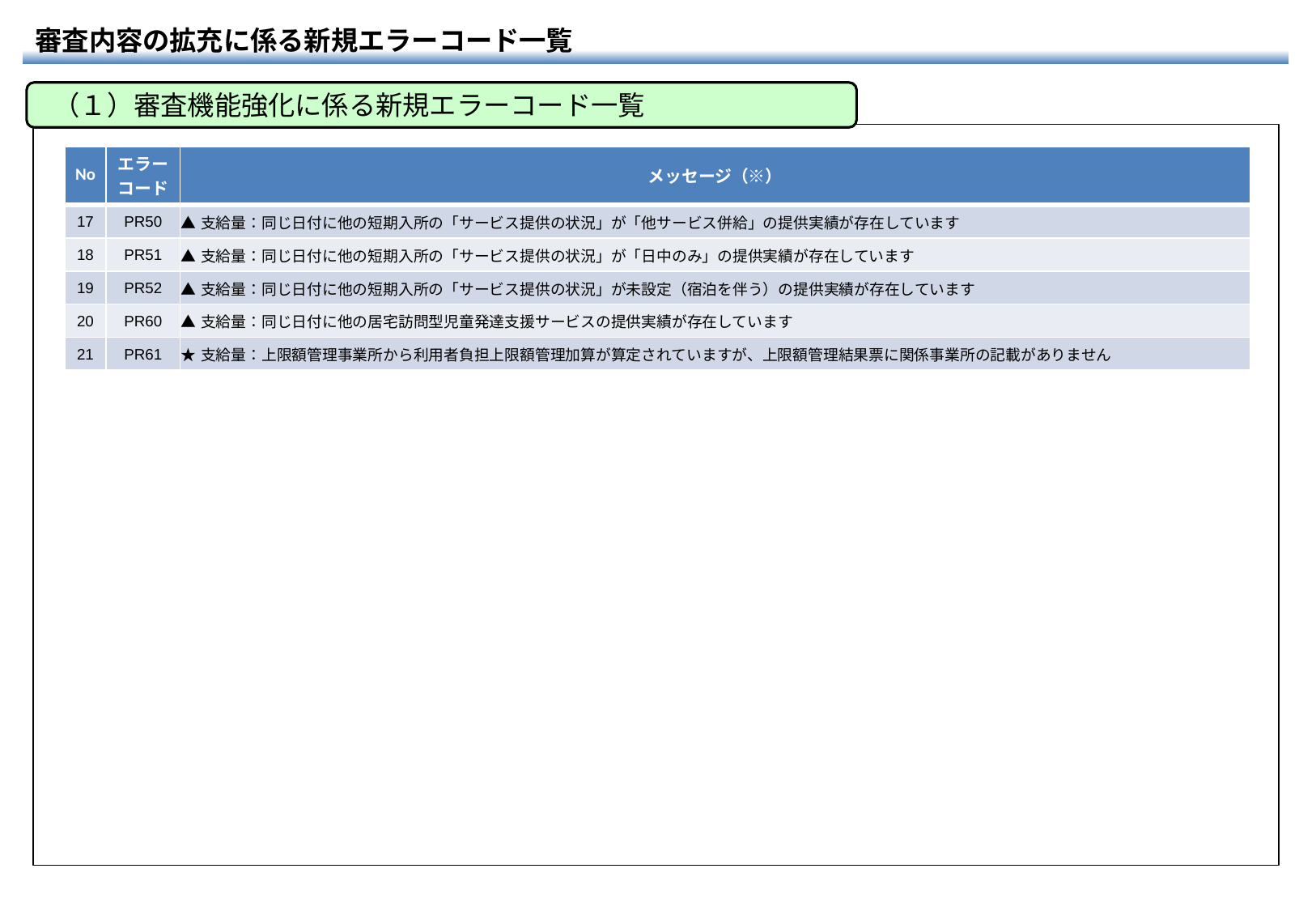

審査内容の拡充に係る新規エラーコード一覧
 （１）審査機能強化に係る新規エラーコード一覧

| No | エラー コード | メッセージ（※） |
| --- | --- | --- |
| 17 | PR50 | ▲支給量：同じ日付に他の短期入所の「サービス提供の状況」が「他サービス併給」の提供実績が存在しています |
| 18 | PR51 | ▲支給量：同じ日付に他の短期入所の「サービス提供の状況」が「日中のみ」の提供実績が存在しています |
| 19 | PR52 | ▲支給量：同じ日付に他の短期入所の「サービス提供の状況」が未設定（宿泊を伴う）の提供実績が存在しています |
| 20 | PR60 | ▲支給量：同じ日付に他の居宅訪問型児童発達支援サービスの提供実績が存在しています |
| 21 | PR61 | ★支給量：上限額管理事業所から利用者負担上限額管理加算が算定されていますが、上限額管理結果票に関係事業所の記載がありません |